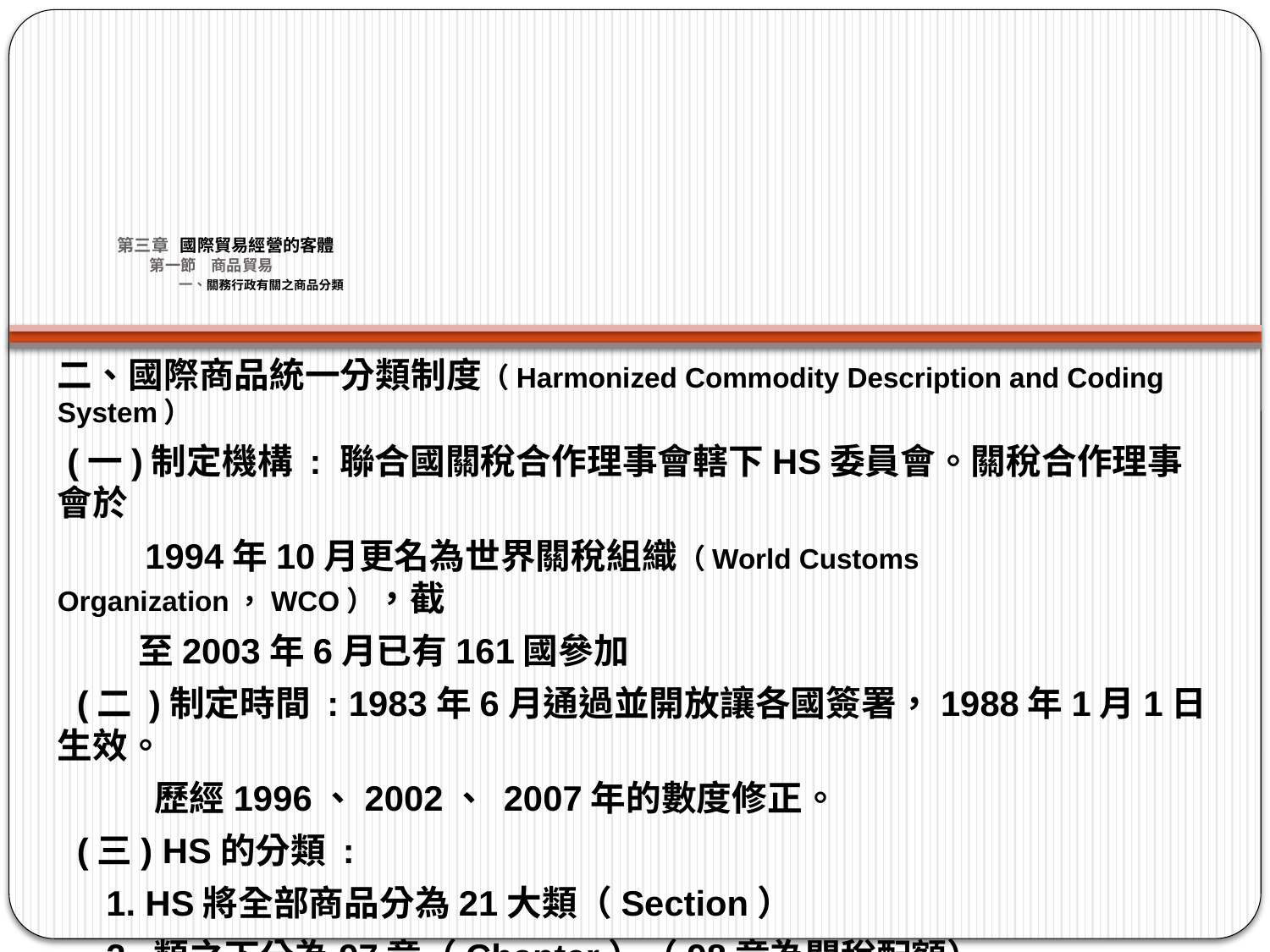

# 第三章   國際貿易經營的客體 第一節　商品貿易 一、關務行政有關之商品分類
二、國際商品統一分類制度（Harmonized Commodity Description and Coding System）
 (一)制定機構 : 聯合國關稅合作理事會轄下HS委員會。關稅合作理事會於
         1994年10月更名為世界關稅組織（World Customs Organization，WCO），截
         至2003年6月已有161國參加
  (二 )制定時間 : 1983年6月通過並開放讓各國簽署，1988年1月1日生效。
           歷經1996、2002、 2007年的數度修正。
  (三) HS的分類 :
     1. HS將全部商品分為21大類（Section）
     2. 類之下分為97章（Chapter）（98章為關稅配額）
     3. 章之下分為節（Heading），節之下又分為目（Subheading）
     4. HS以6碼表示其分類代號，第1-2碼為章，第3-4碼表示節，第5-6碼為目。